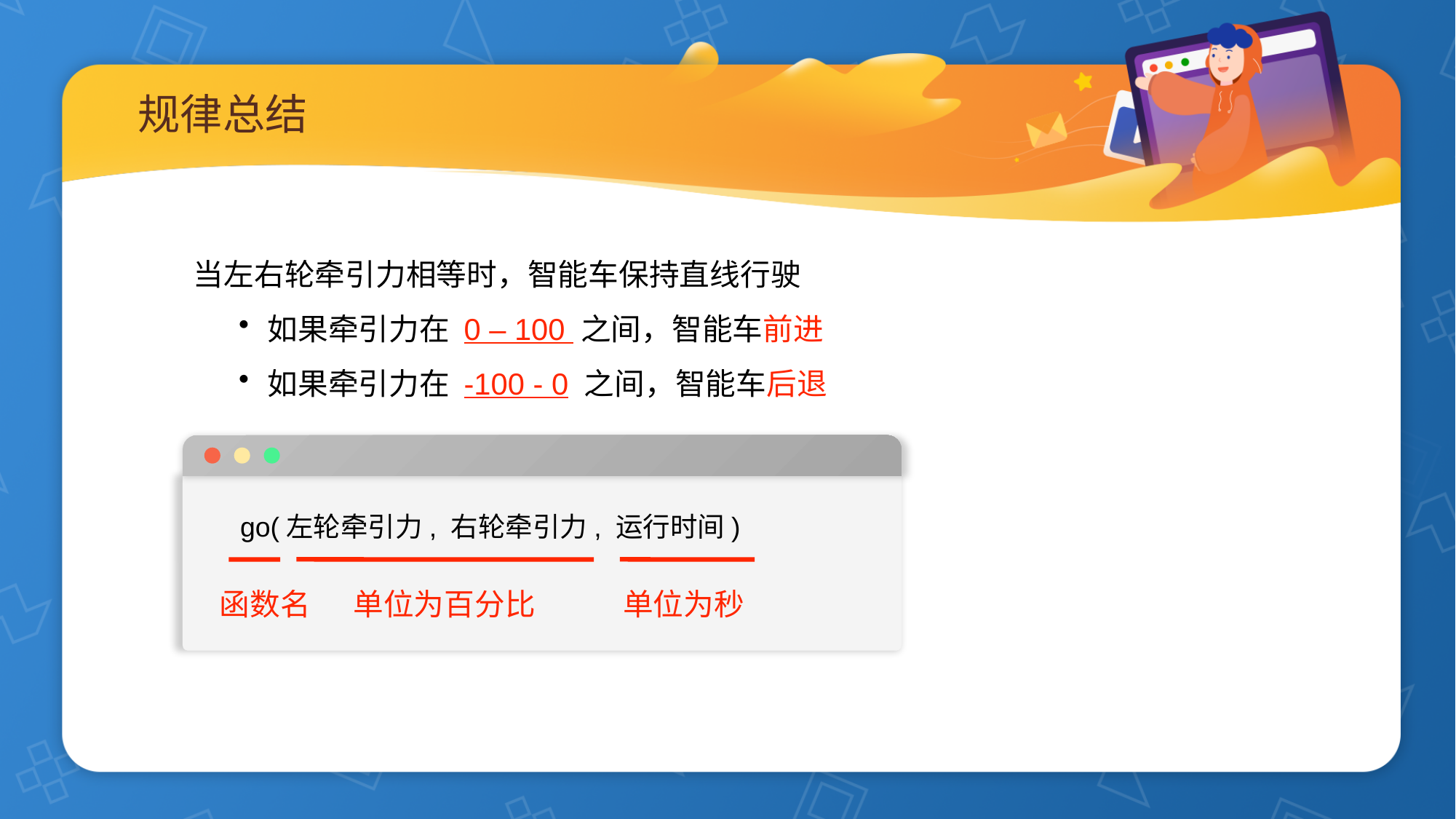

# 规律总结
当左右轮牵引力相等时，智能车保持直线行驶
如果牵引力在 0 – 100 之间，智能车前进
如果牵引力在 -100 - 0 之间，智能车后退

 go(左轮牵引力, 右轮牵引力, 运行时间)

函数名
单位为百分比
单位为秒